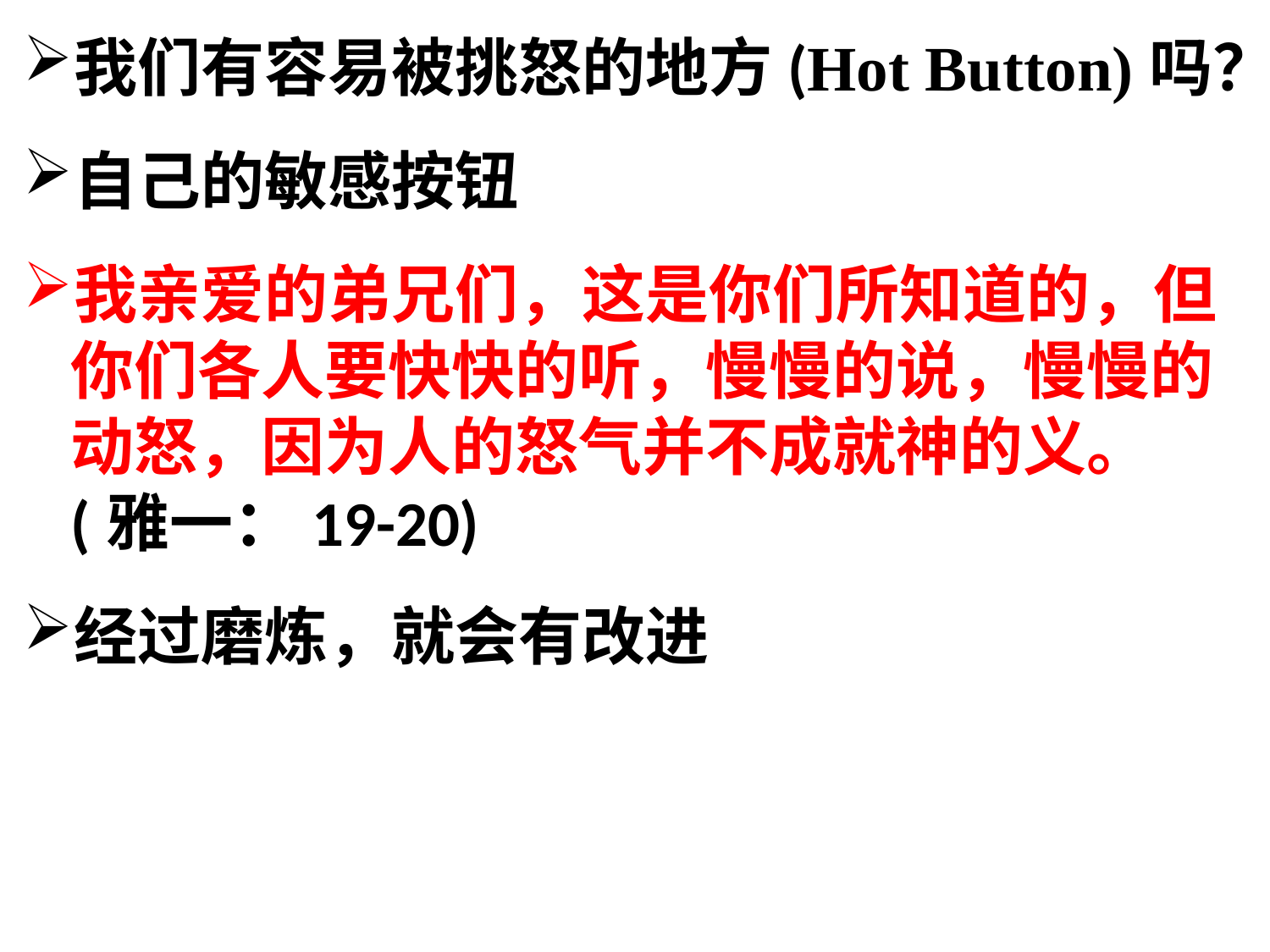

我们有容易被挑怒的地方(Hot Button)吗？

自己的敏感按钮

我亲爱的弟兄们，这是你们所知道的，但你们各人要快快的听，慢慢的说，慢慢的动怒，因为人的怒气并不成就神的义。(雅一：19-20)

经过磨炼，就会有改进